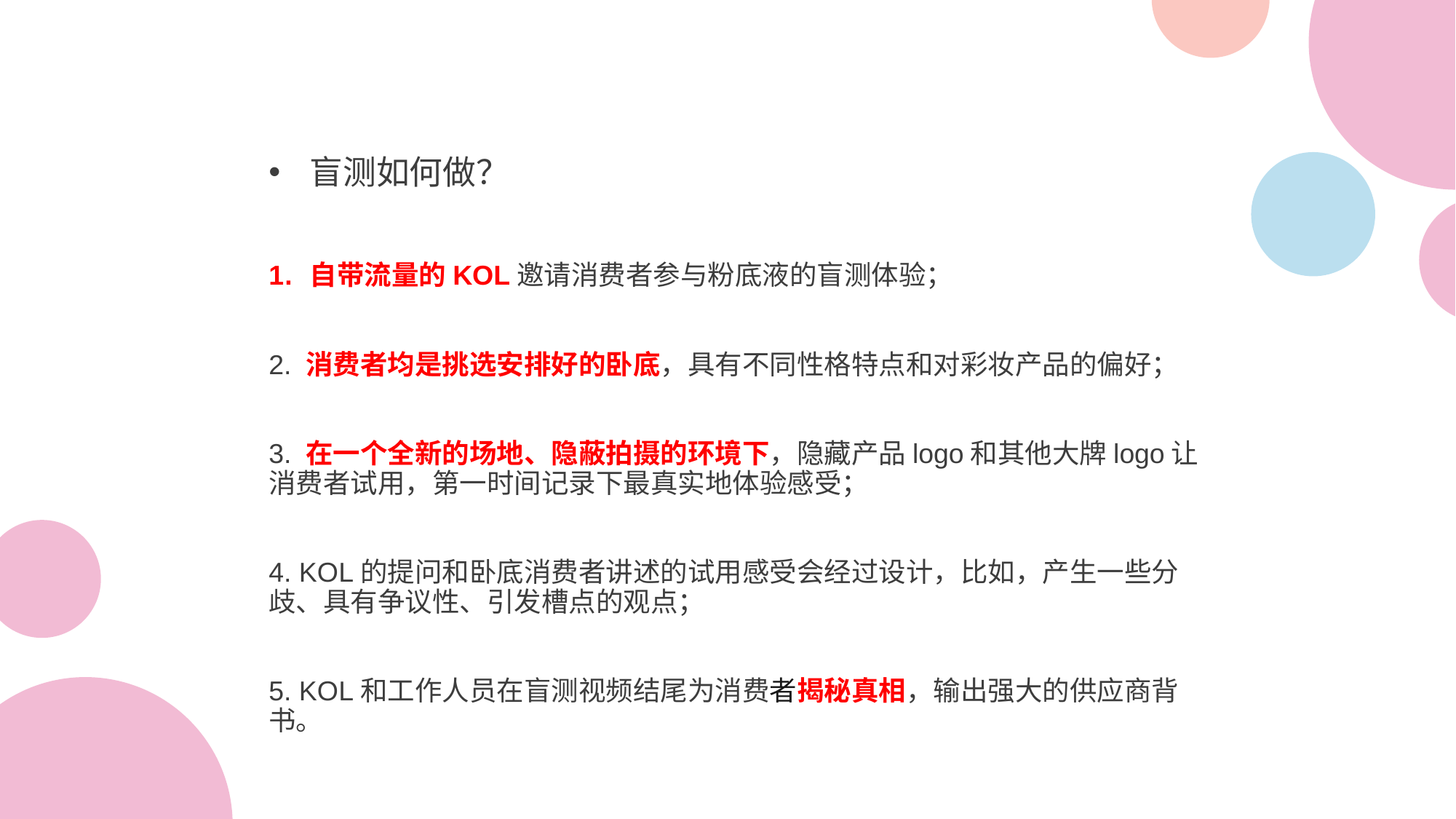

盲测如何做？

自带流量的KOL邀请消费者参与粉底液的盲测体验；

2. 消费者均是挑选安排好的卧底，具有不同性格特点和对彩妆产品的偏好；

3. 在一个全新的场地、隐蔽拍摄的环境下，隐藏产品logo和其他大牌logo让消费者试用，第一时间记录下最真实地体验感受；

4. KOL的提问和卧底消费者讲述的试用感受会经过设计，比如，产生一些分歧、具有争议性、引发槽点的观点；

5. KOL和工作人员在盲测视频结尾为消费者揭秘真相，输出强大的供应商背书。